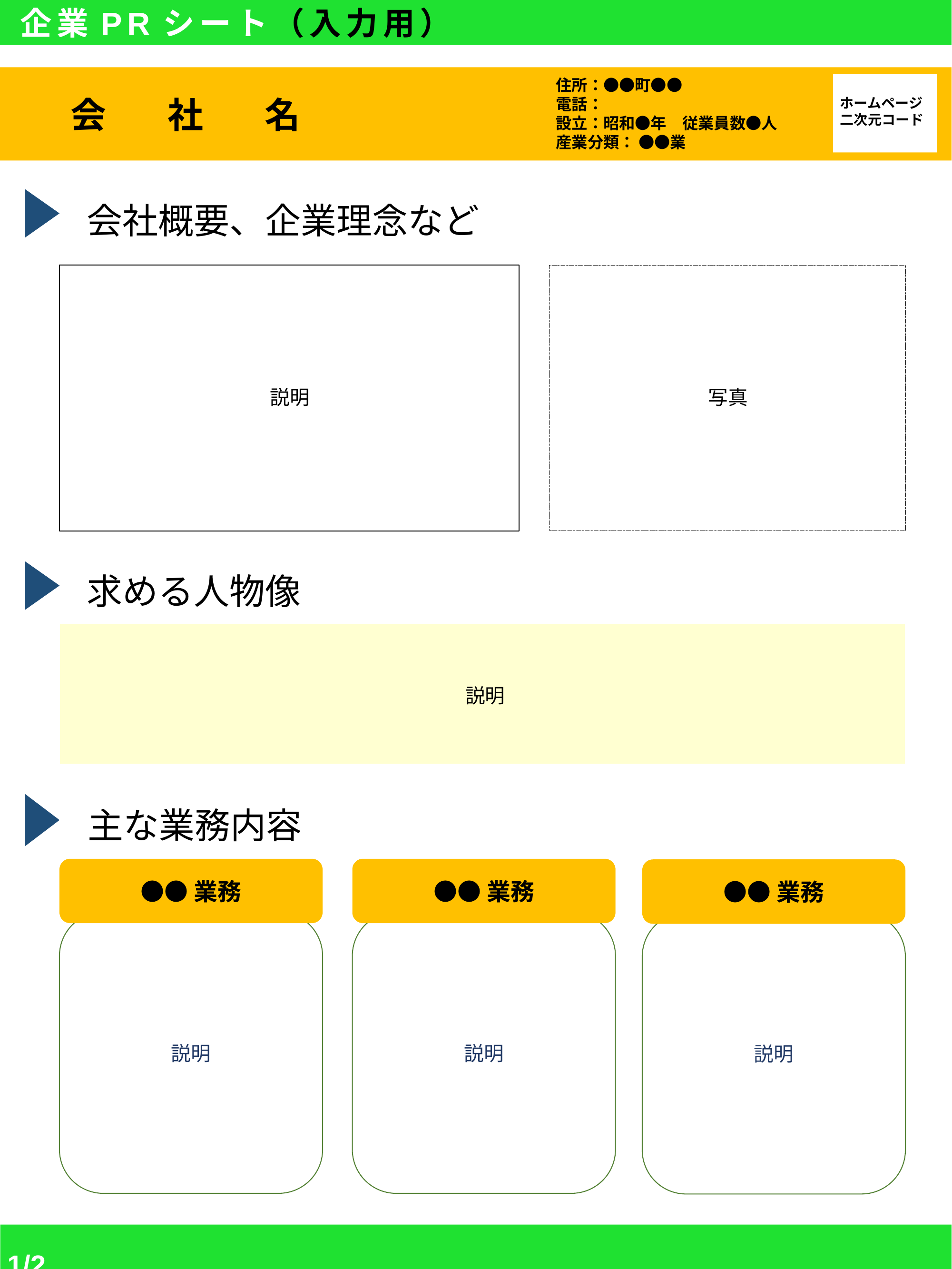

企業PRシート（入力用）
　　会　　社　　名
住所：●●町●●
電話：
設立：昭和●年　従業員数●人
産業分類： ●●業

ホームページ二次元コード

※項目やレイアウトについては、各企業の実態に合わせて変更していただいて差し支えありません。
会社概要、企業理念など

説明
写真
求める人物像

説明
主な業務内容

●●業務
●●業務
●●業務
説明
説明
説明
　　　　　　　　　　　　　　　　　　　　　　　　　　　　　　　1/2